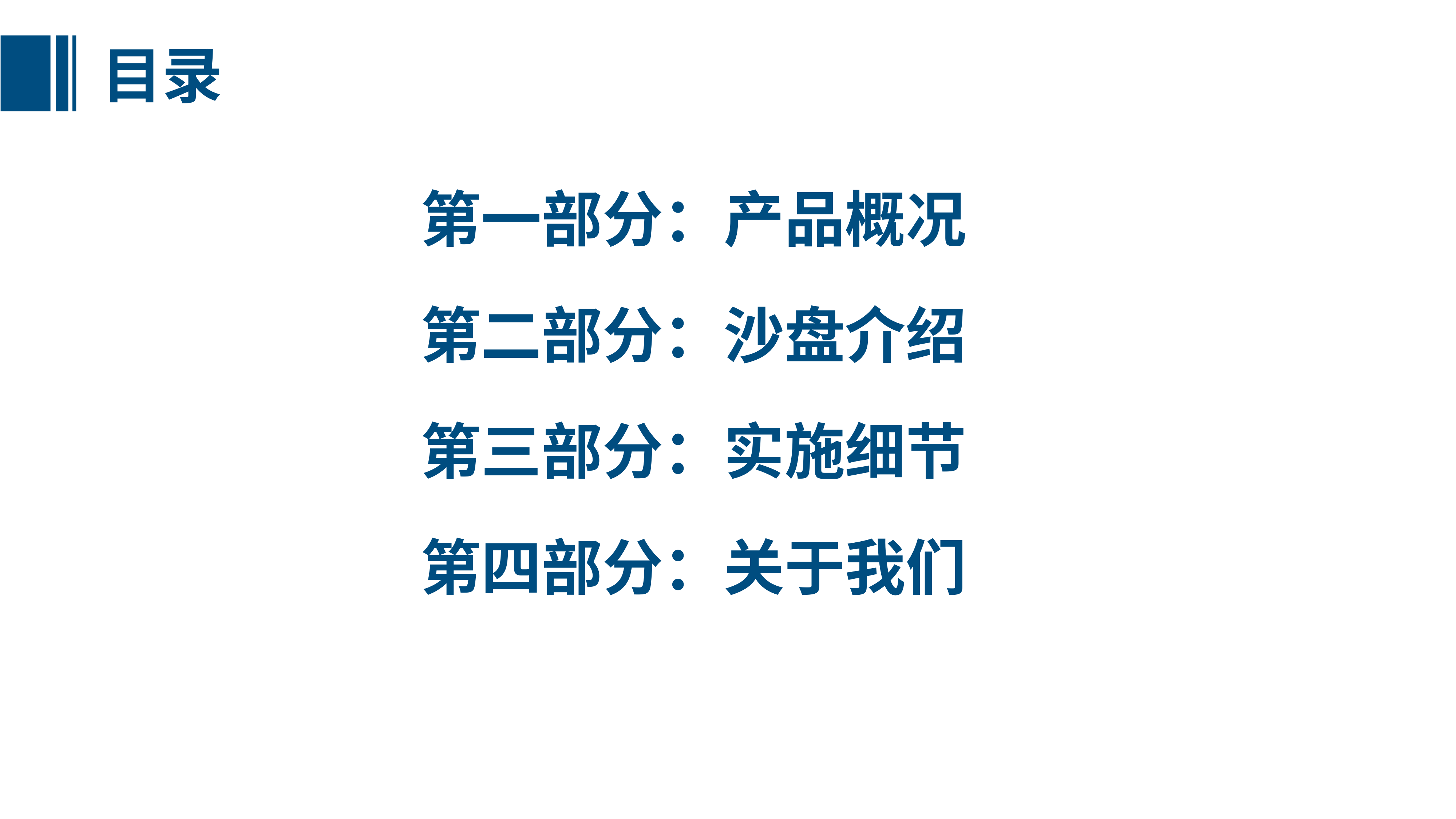

目录

第一部分：产品概况
第二部分：沙盘介绍
第三部分：实施细节
第四部分：关于我们